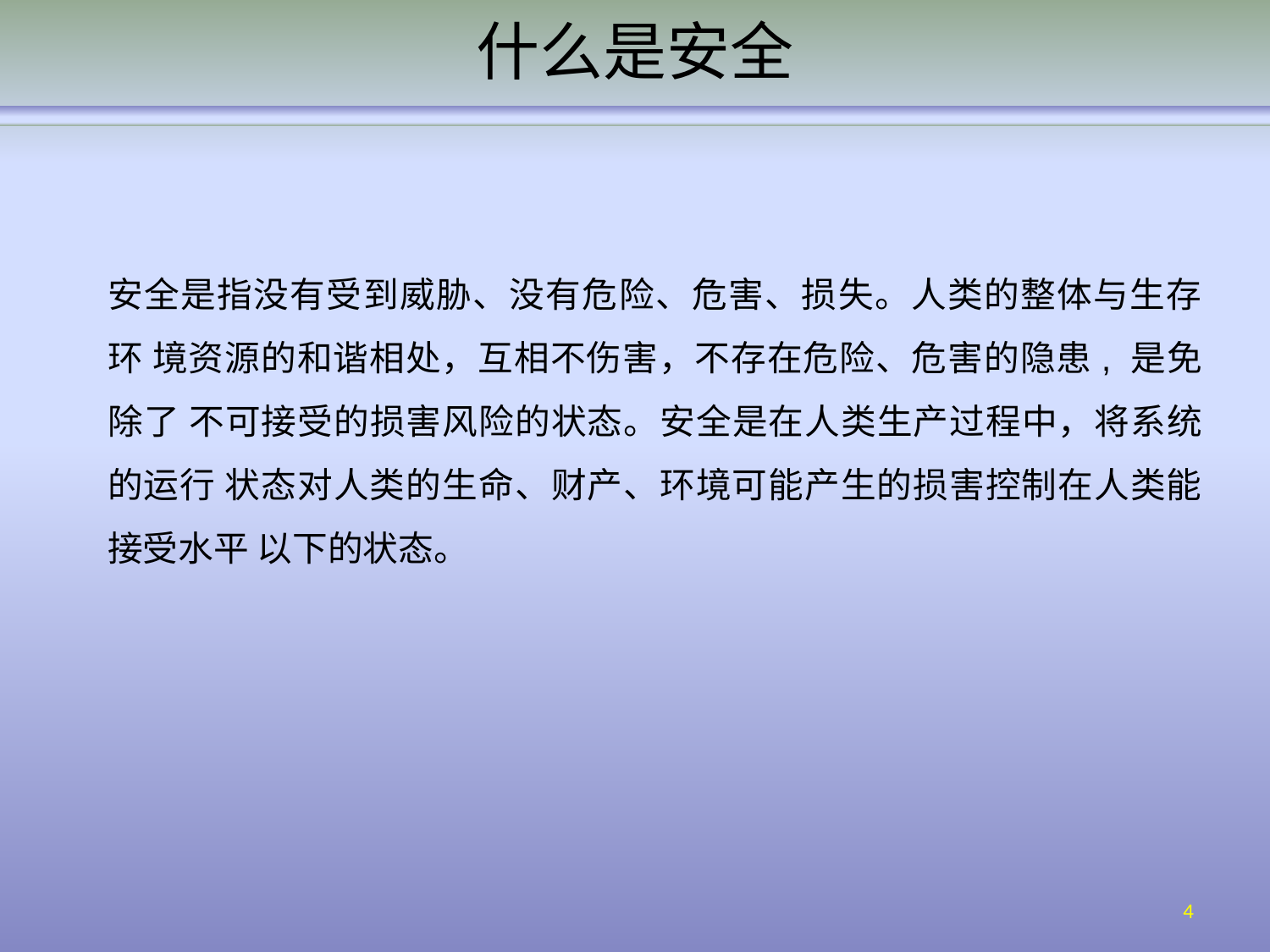

# 什么是安全
安全是指没有受到威胁、没有危险、危害、损失。人类的整体与生存环 境资源的和谐相处，互相不伤害，不存在危险、危害的隐患, 是免除了 不可接受的损害风险的状态。安全是在人类生产过程中，将系统的运行 状态对人类的生命、财产、环境可能产生的损害控制在人类能接受水平 以下的状态。
4